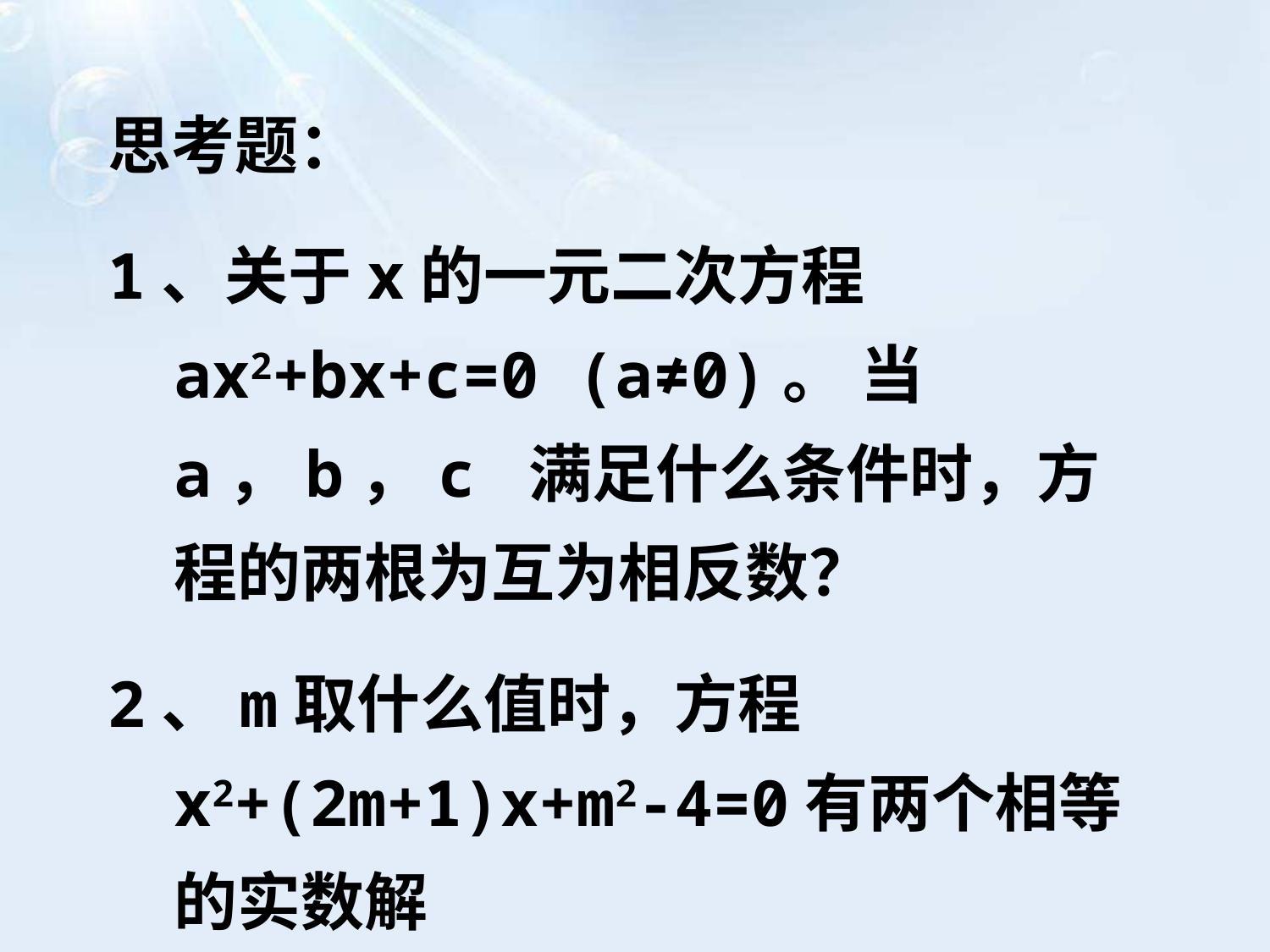

思考题：
1、关于x的一元二次方程ax2+bx+c=0 (a≠0)。 当a，b，c 满足什么条件时，方程的两根为互为相反数？
2、m取什么值时，方程 x2+(2m+1)x+m2-4=0有两个相等的实数解